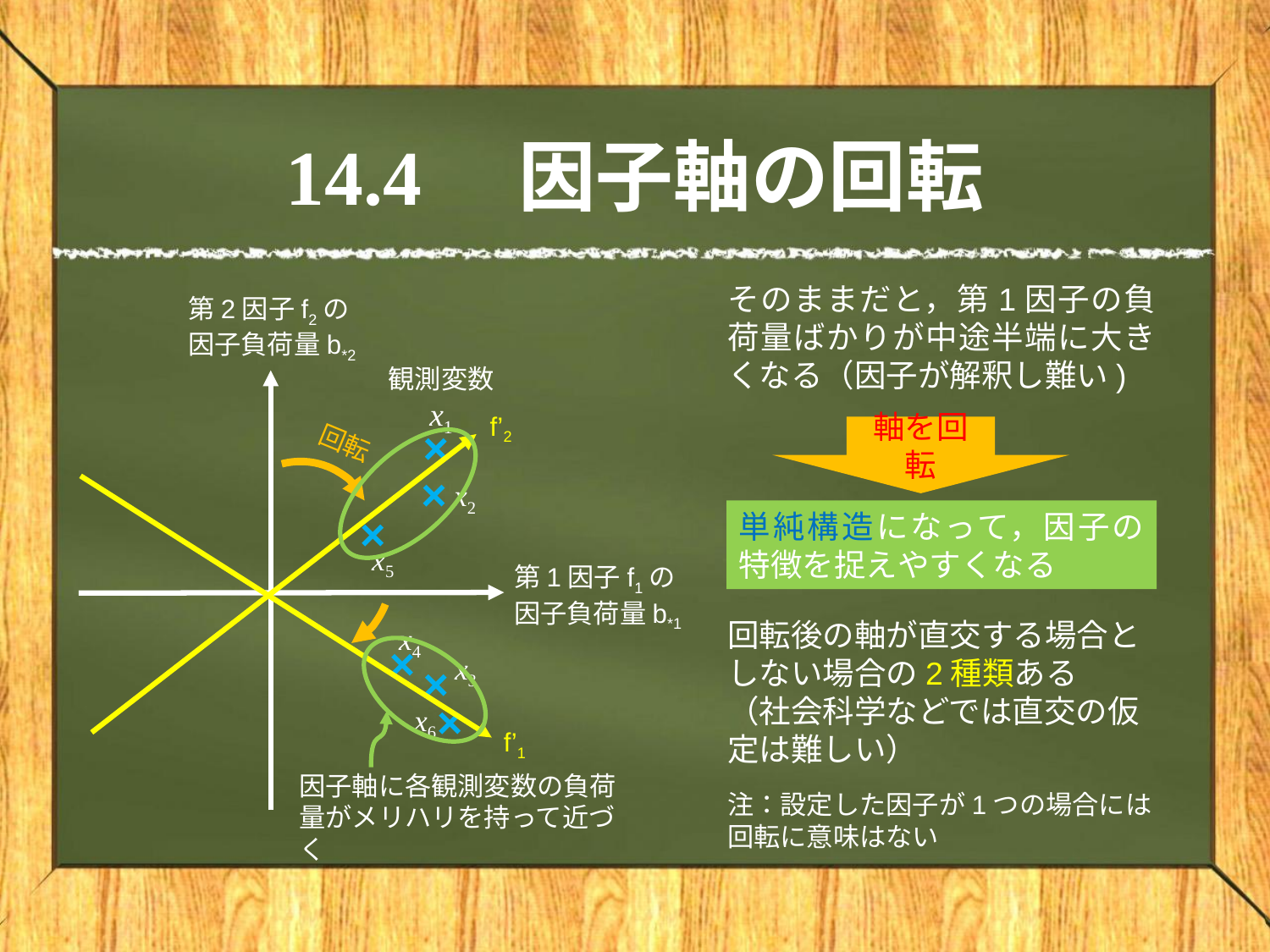

# 14.4　因子軸の回転
そのままだと，第1因子の負荷量ばかりが中途半端に大きくなる（因子が解釈し難い)
第2因子f2の
因子負荷量b*2
観測変数
x1
f’2

×
軸を回転
回転
×

x2
×
単純構造になって，因子の特徴を捉えやすくなる

x5
第1因子f1の
因子負荷量b*1
回転後の軸が直交する場合としない場合の2種類ある
（社会科学などでは直交の仮定は難しい）

注：設定した因子が1つの場合には回転に意味はない
x4

×
x3
×
×
x6
f’1
因子軸に各観測変数の負荷量がメリハリを持って近づく